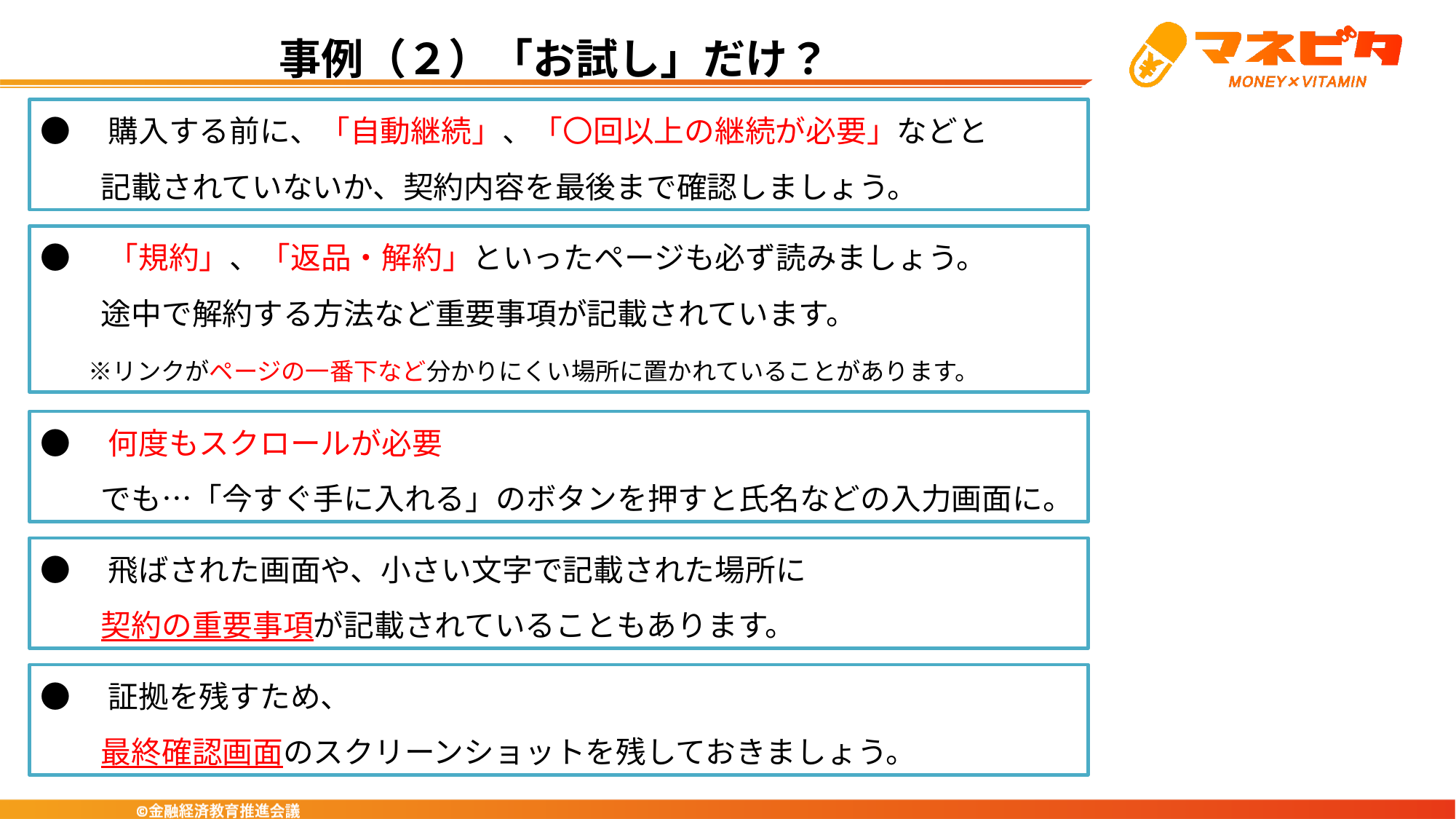

# 事例（２）「お試し」だけ？
●　購入する前に、「自動継続」、「〇回以上の継続が必要」などと
　　記載されていないか、契約内容を最後まで確認しましょう。
●　「規約」、「返品・解約」といったページも必ず読みましょう。
　　途中で解約する方法など重要事項が記載されています。
　　※リンクがページの一番下など分かりにくい場所に置かれていることがあります。
●　何度もスクロールが必要
　　でも…「今すぐ手に入れる」のボタンを押すと氏名などの入力画面に。
●　飛ばされた画面や、小さい文字で記載された場所に
　　契約の重要事項が記載されていることもあります。
●　証拠を残すため、
　　最終確認画面のスクリーンショットを残しておきましょう。